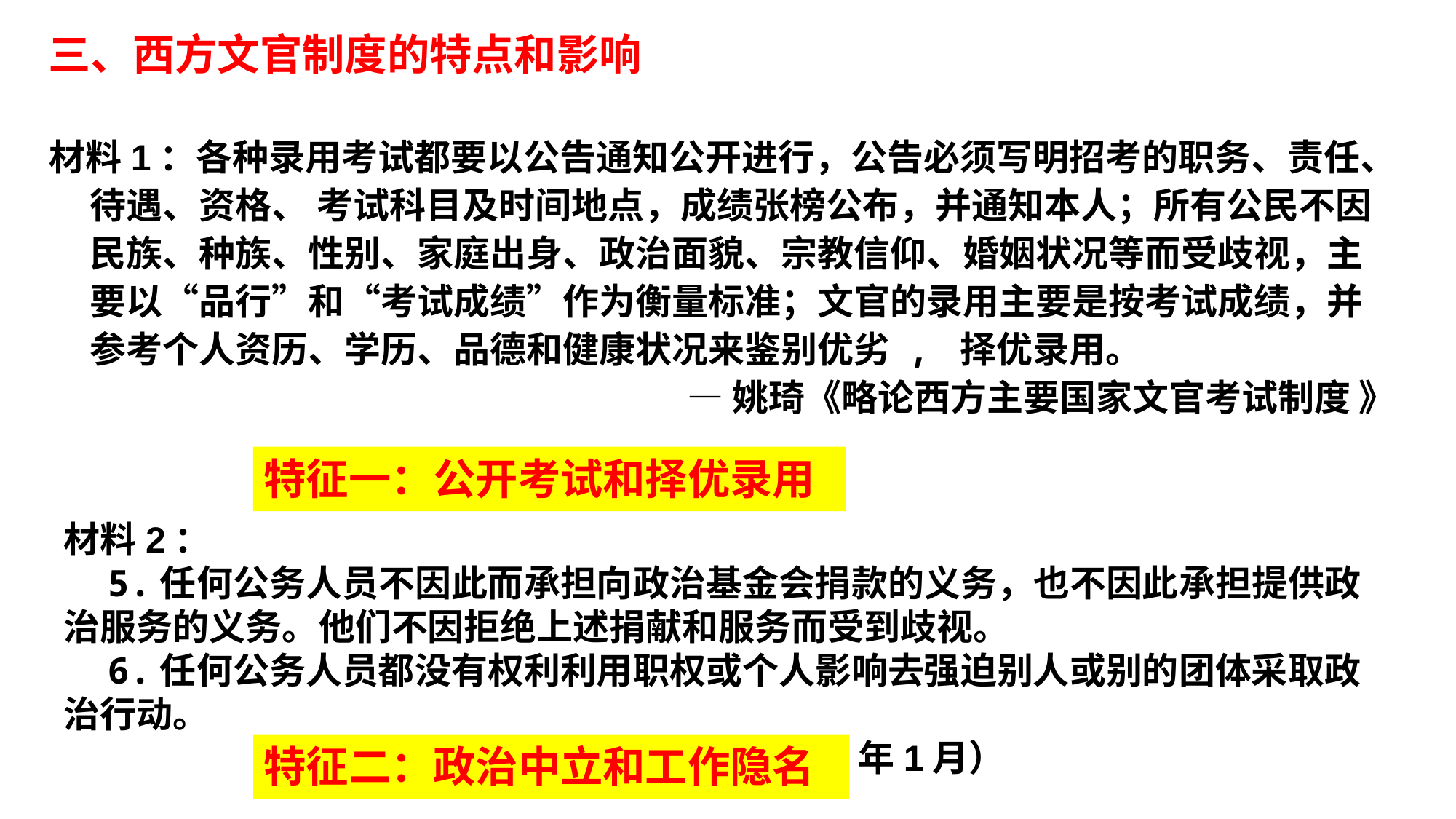

三、西方文官制度的特点和影响

材料1：各种录用考试都要以公告通知公开进行，公告必须写明招考的职务、责任、待遇、资格、 考试科目及时间地点，成绩张榜公布，并通知本人；所有公民不因民族、种族、性别、家庭出身、政治面貌、宗教信仰、婚姻状况等而受歧视，主要以“品行”和“考试成绩”作为衡量标准；文官的录用主要是按考试成绩，并参考个人资历、学历、品德和健康状况来鉴别优劣 , 择优录用。
—姚琦《略论西方主要国家文官考试制度 》
特征一：公开考试和择优录用
材料2：
  5.任何公务人员不因此而承担向政治基金会捐款的义务，也不因此承担提供政治服务的义务。他们不因拒绝上述捐献和服务而受到歧视。
  6.任何公务人员都没有权利利用职权或个人影响去强迫别人或别的团体采取政治行动。
                                            —《美国文官法》（1883年1月）
特征二：政治中立和工作隐名